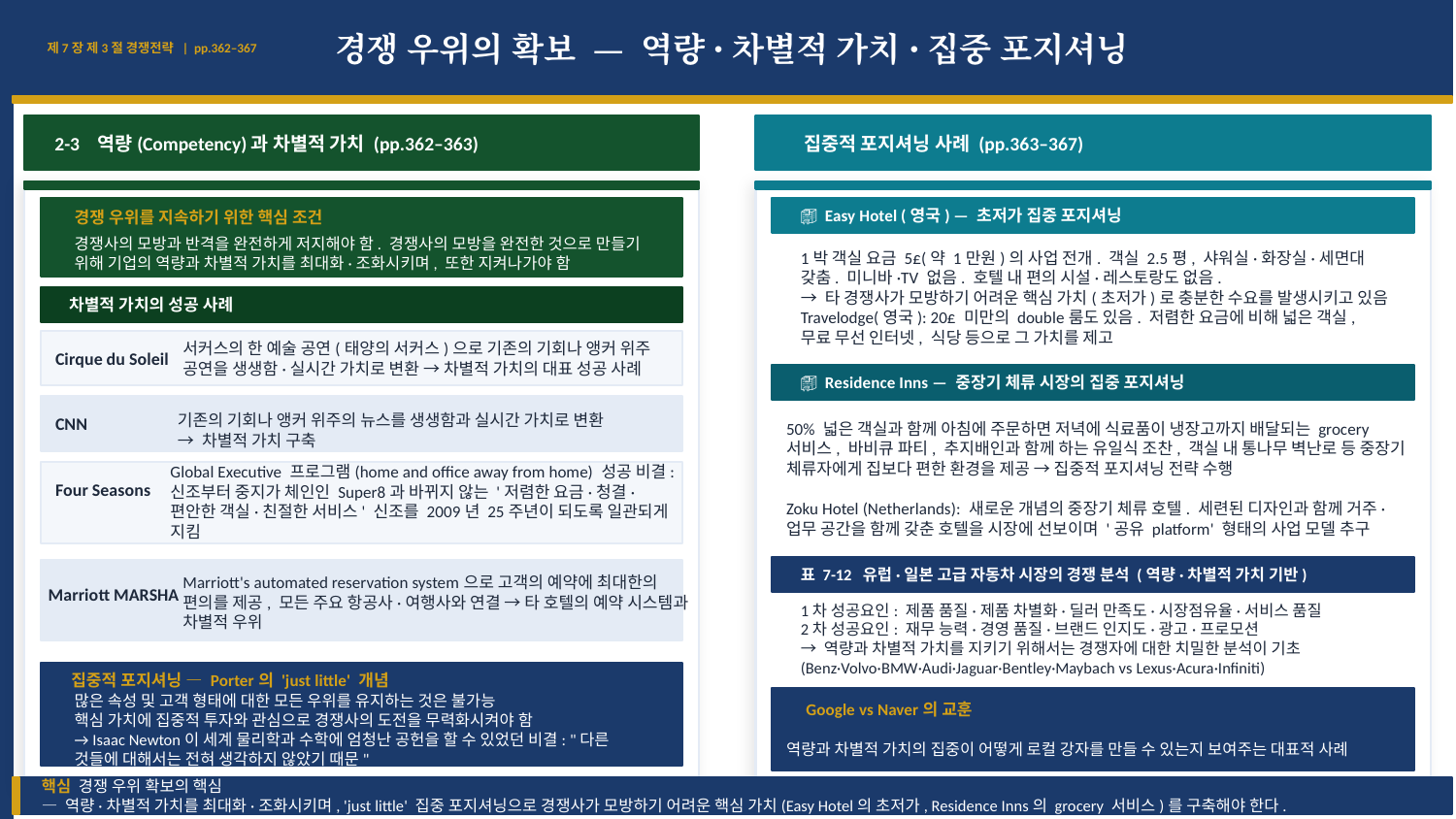

제7장 제3절 경쟁전략  |  pp.362–367
경쟁 우위의 확보  —  역량·차별적 가치·집중 포지셔닝

2-3   역량(Competency)과 차별적 가치 (pp.362–363)

   집중적 포지셔닝 사례 (pp.363–367)

🏨  Easy Hotel (영국) — 초저가 집중 포지셔닝
경쟁 우위를 지속하기 위한 핵심 조건
1박 객실 요금 5£(약 1만원)의 사업 전개. 객실 2.5평, 샤워실·화장실·세면대 갖춤. 미니바·TV 없음. 호텔 내 편의 시설·레스토랑도 없음.
→ 타 경쟁사가 모방하기 어려운 핵심 가치(초저가)로 충분한 수요를 발생시키고 있음
Travelodge(영국): 20£ 미만의 double룸도 있음. 저렴한 요금에 비해 넓은 객실, 무료 무선 인터넷, 식당 등으로 그 가치를 제고
경쟁사의 모방과 반격을 완전하게 저지해야 함. 경쟁사의 모방을 완전한 것으로 만들기 위해 기업의 역량과 차별적 가치를 최대화·조화시키며, 또한 지켜나가야 함

차별적 가치의 성공 사례

Cirque du Soleil
서커스의 한 예술 공연(태양의 서커스)으로 기존의 기회나 앵커 위주 공연을 생생함·실시간 가치로 변환 → 차별적 가치의 대표 성공 사례

🏨  Residence Inns — 중장기 체류 시장의 집중 포지셔닝

기존의 기회나 앵커 위주의 뉴스를 생생함과 실시간 가치로 변환
→ 차별적 가치 구축
CNN
50% 넓은 객실과 함께 아침에 주문하면 저녁에 식료품이 냉장고까지 배달되는 grocery 서비스, 바비큐 파티, 추지배인과 함께 하는 유일식 조찬, 객실 내 통나무 벽난로 등 중장기 체류자에게 집보다 편한 환경을 제공 → 집중적 포지셔닝 전략 수행

Zoku Hotel (Netherlands): 새로운 개념의 중장기 체류 호텔. 세련된 디자인과 함께 거주·업무 공간을 함께 갖춘 호텔을 시장에 선보이며 '공유 platform' 형태의 사업 모델 추구

Global Executive 프로그램(home and office away from home) 성공 비결: 신조부터 중지가 체인인 Super8과 바뀌지 않는 '저렴한 요금·청결·편안한 객실·친절한 서비스' 신조를 2009년 25주년이 되도록 일관되게 지킴
Four Seasons

표 7-12  유럽·일본 고급 자동차 시장의 경쟁 분석 (역량·차별적 가치 기반)

Marriott's automated reservation system으로 고객의 예약에 최대한의 편의를 제공, 모든 주요 항공사·여행사와 연결 → 타 호텔의 예약 시스템과 차별적 우위
Marriott MARSHA
1차 성공요인: 제품 품질·제품 차별화·딜러 만족도·시장점유율·서비스 품질
2차 성공요인: 재무 능력·경영 품질·브랜드 인지도·광고·프로모션
→ 역량과 차별적 가치를 지키기 위해서는 경쟁자에 대한 치밀한 분석이 기초
(Benz·Volvo·BMW·Audi·Jaguar·Bentley·Maybach vs Lexus·Acura·Infiniti)

집중적 포지셔닝 — Porter의 'just little' 개념

Google vs Naver의 교훈
많은 속성 및 고객 형태에 대한 모든 우위를 유지하는 것은 불가능
핵심 가치에 집중적 투자와 관심으로 경쟁사의 도전을 무력화시켜야 함
→ Isaac Newton이 세계 물리학과 수학에 엄청난 공헌을 할 수 있었던 비결: "다른 것들에 대해서는 전혀 생각하지 않았기 때문"
역량과 차별적 가치의 집중이 어떻게 로컬 강자를 만들 수 있는지 보여주는 대표적 사례

핵심  경쟁 우위 확보의 핵심
— 역량·차별적 가치를 최대화·조화시키며, 'just little' 집중 포지셔닝으로 경쟁사가 모방하기 어려운 핵심 가치(Easy Hotel의 초저가, Residence Inns의 grocery 서비스)를 구축해야 한다.